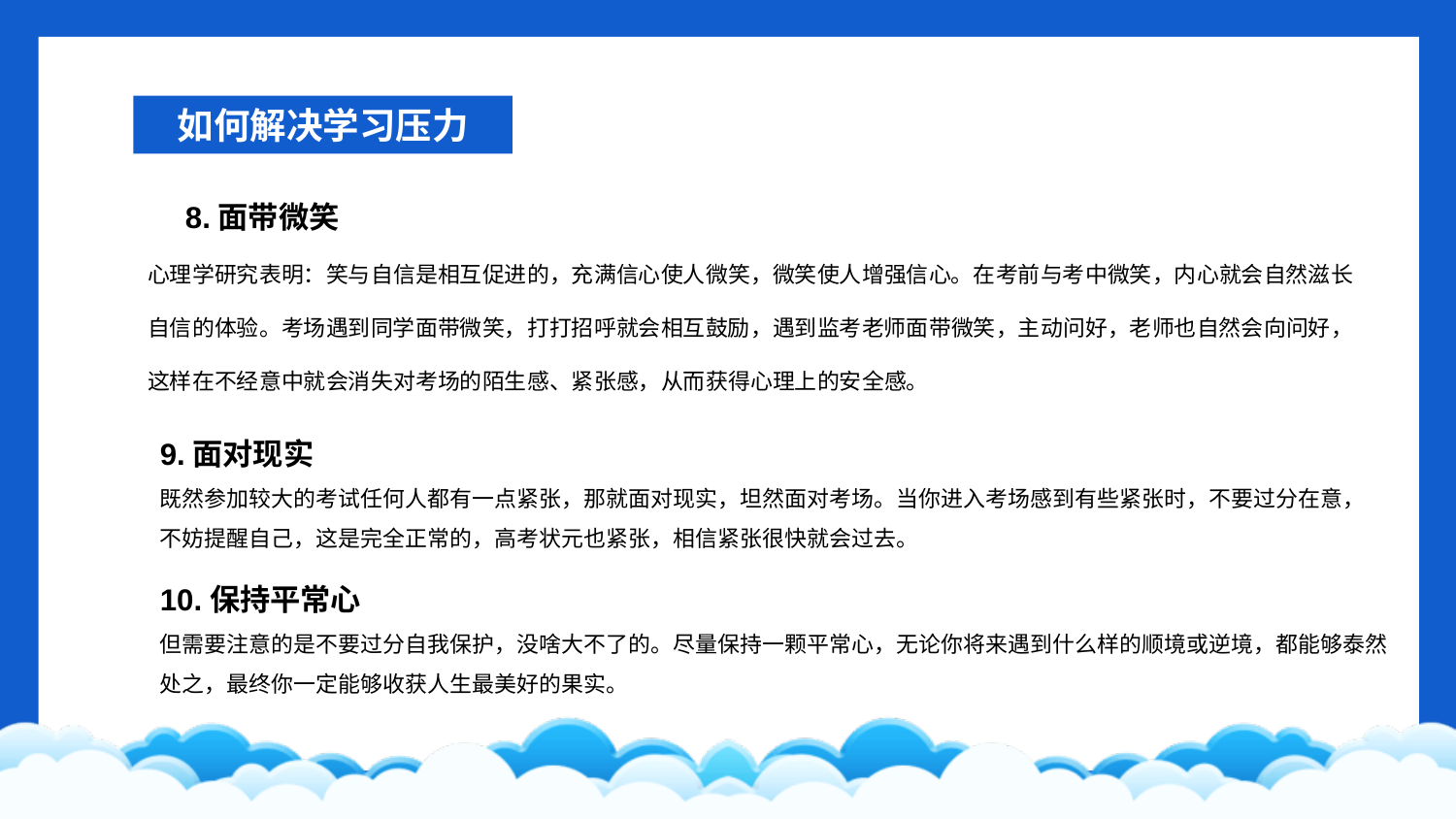

如何解决学习压力
　8.面带微笑
心理学研究表明：笑与自信是相互促进的，充满信心使人微笑，微笑使人增强信心。在考前与考中微笑，内心就会自然滋长自信的体验。考场遇到同学面带微笑，打打招呼就会相互鼓励，遇到监考老师面带微笑，主动问好，老师也自然会向问好，这样在不经意中就会消失对考场的陌生感、紧张感，从而获得心理上的安全感。
9.面对现实
既然参加较大的考试任何人都有一点紧张，那就面对现实，坦然面对考场。当你进入考场感到有些紧张时，不要过分在意，不妨提醒自己，这是完全正常的，高考状元也紧张，相信紧张很快就会过去。

10.保持平常心
但需要注意的是不要过分自我保护，没啥大不了的。尽量保持一颗平常心，无论你将来遇到什么样的顺境或逆境，都能够泰然处之，最终你一定能够收获人生最美好的果实。